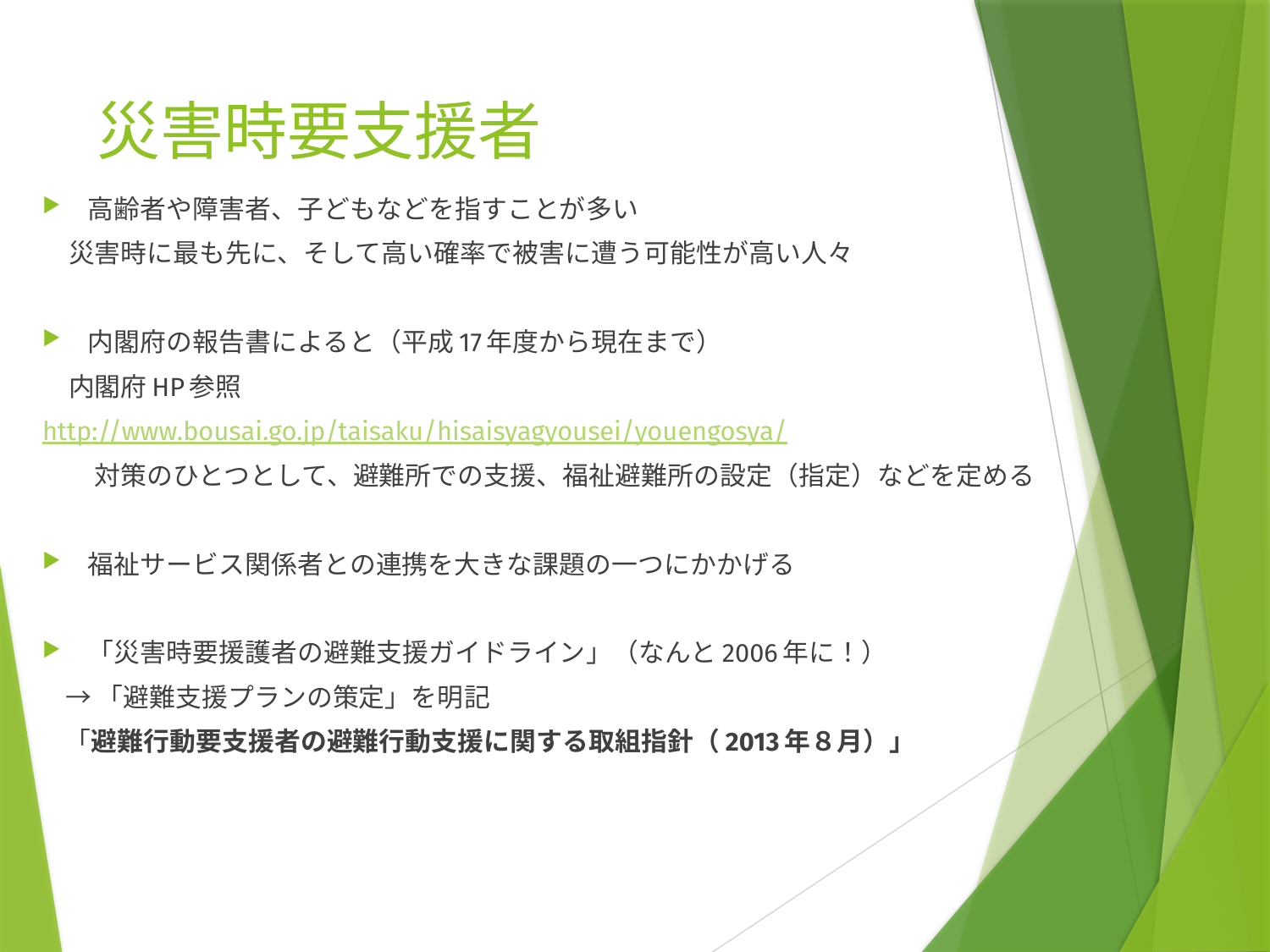

# 災害時要支援者
高齢者や障害者、子どもなどを指すことが多い
　災害時に最も先に、そして高い確率で被害に遭う可能性が高い人々

内閣府の報告書によると（平成17年度から現在まで）
　内閣府HP参照
http://www.bousai.go.jp/taisaku/hisaisyagyousei/youengosya/
　　対策のひとつとして、避難所での支援、福祉避難所の設定（指定）などを定める

福祉サービス関係者との連携を大きな課題の一つにかかげる

「災害時要援護者の避難支援ガイドライン」（なんと2006年に！）
    →「避難支援プランの策定」を明記
   「避難行動要支援者の避難行動支援に関する取組指針（2013年８月）」